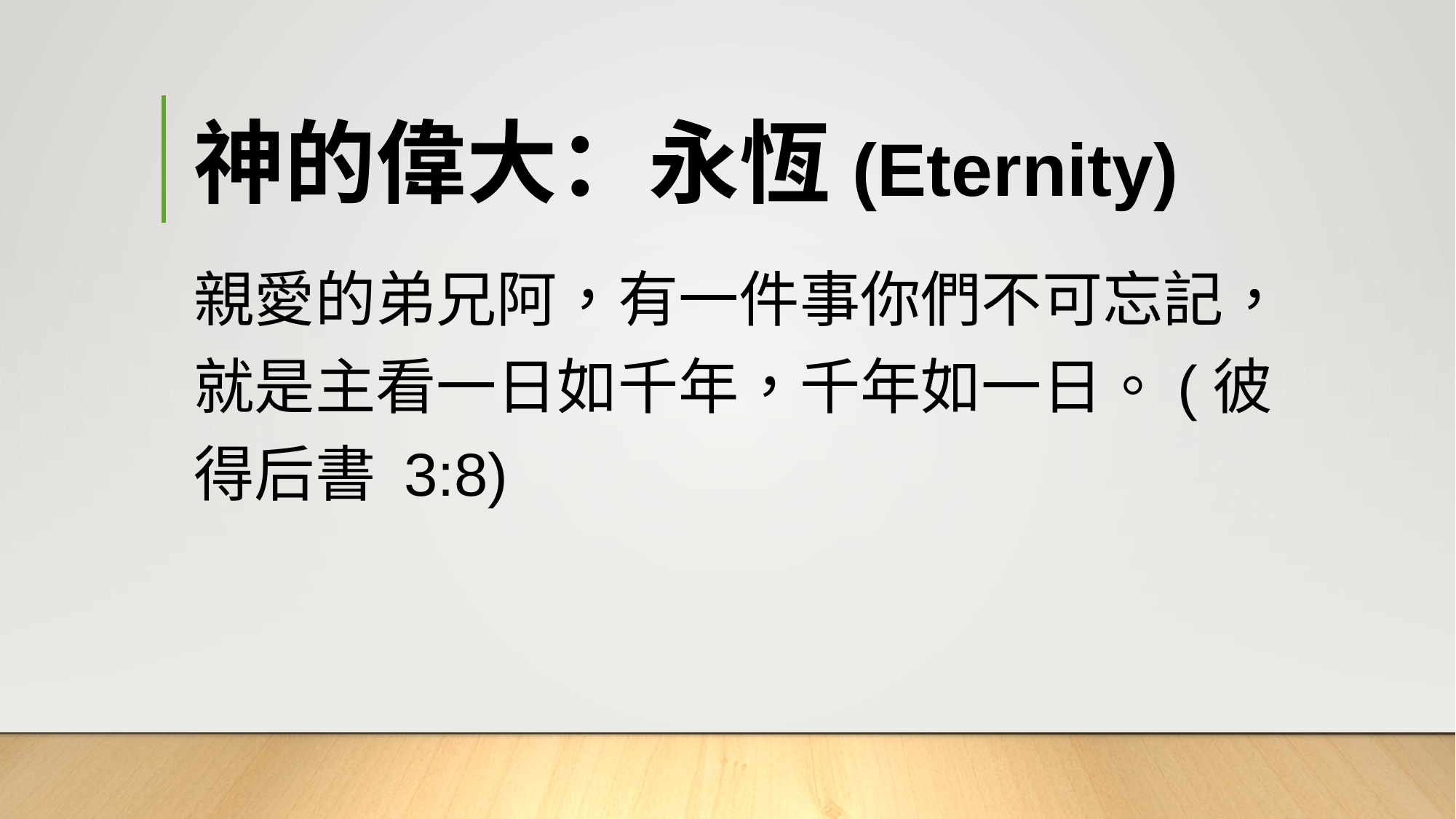

# 神的偉大：永恆(Eternity)
親愛的弟兄阿，有一件事你們不可忘記，就是主看一日如千年，千年如一日。(彼得后書 3:8)